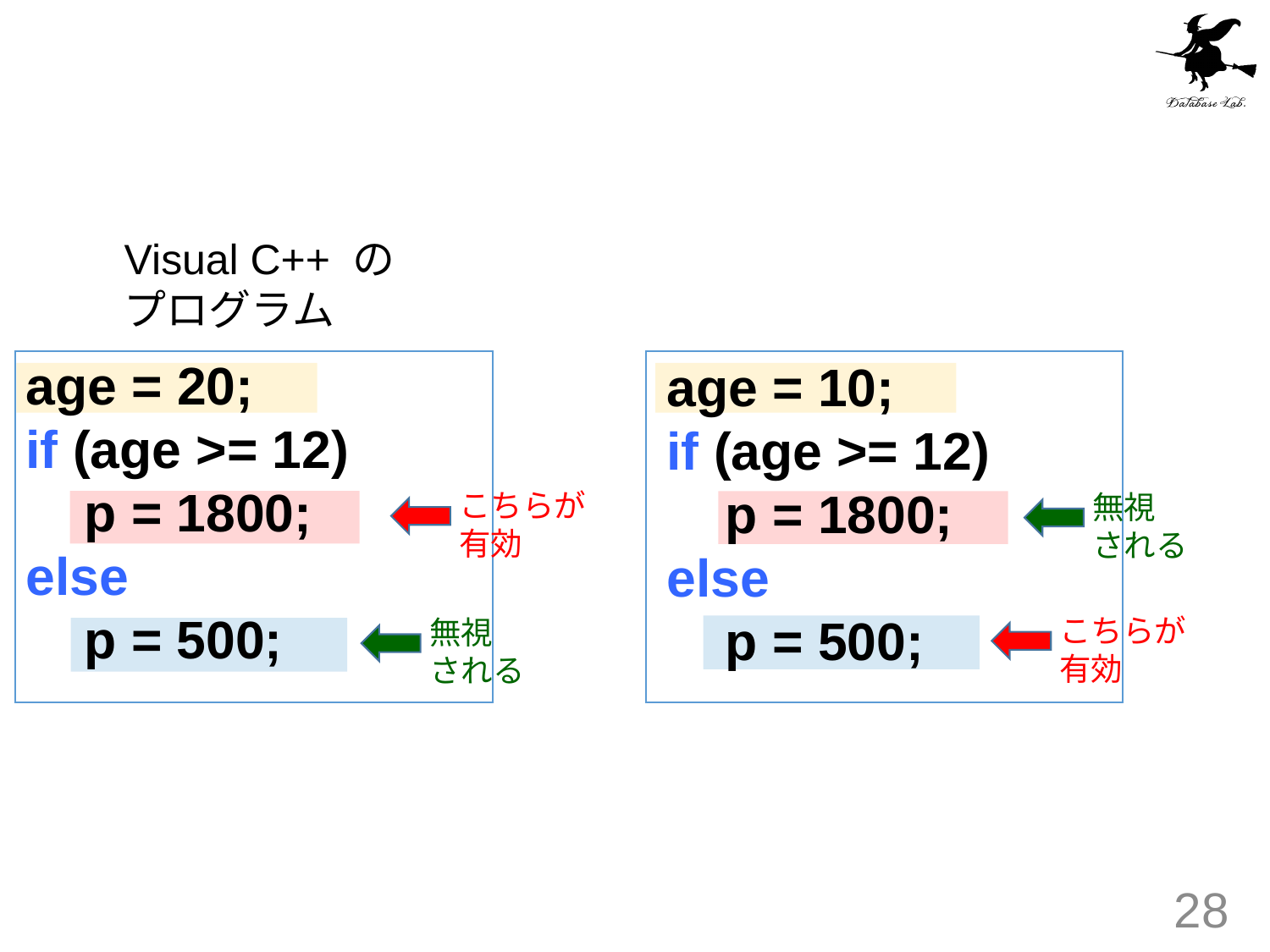

Visual C++ の
プログラム
age = 20;
if (age >= 12)
    p = 1800;
else
    p = 500;
age = 10;
if (age >= 12)
    p = 1800;
else
    p = 500;

こちらが
有効
無視
される

こちらが
有効
無視
される

28